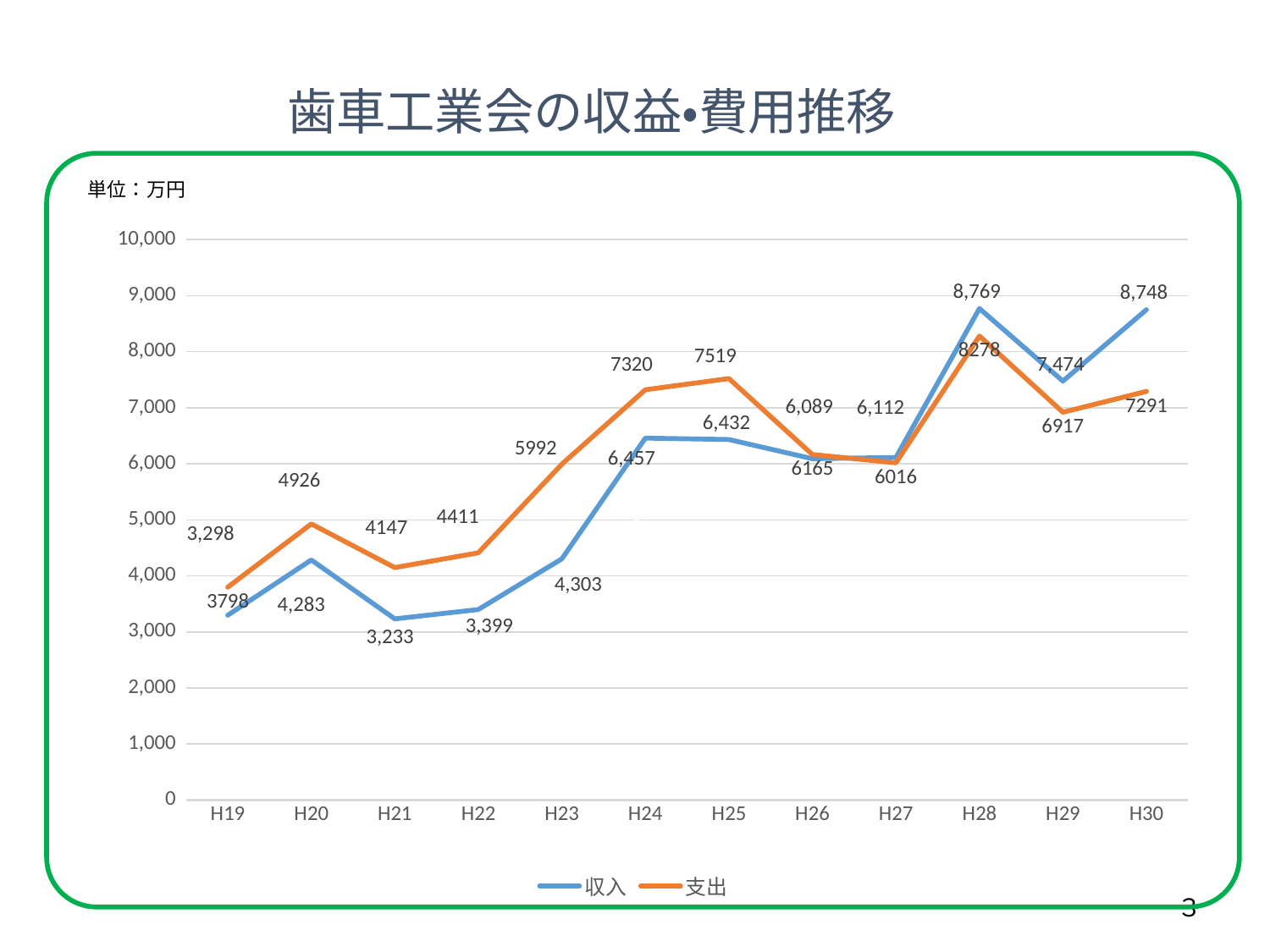

歯車工業会の収益・費用推移

### Chart

| Category | 収入 | 支出 |
|---|---|---|
| H19 | 3298.0 | 3798.0 |
| H20 | 4283.0 | 4926.0 |
| H21 | 3233.0 | 4147.0 |
| H22 | 3399.0 | 4411.0 |
| H23 | 4303.0 | 5992.0 |
| H24 | 6457.0 | 7320.0 |
| H25 | 6432.0 | 7519.0 |
| H26 | 6089.0 | 6165.0 |
| H27 | 6112.0 | 6016.0 |
| H28 | 8769.0 | 8278.0 |
| H29 | 7474.0 | 6917.0 |
| H30 | 8748.0 | 7291.0 |
３